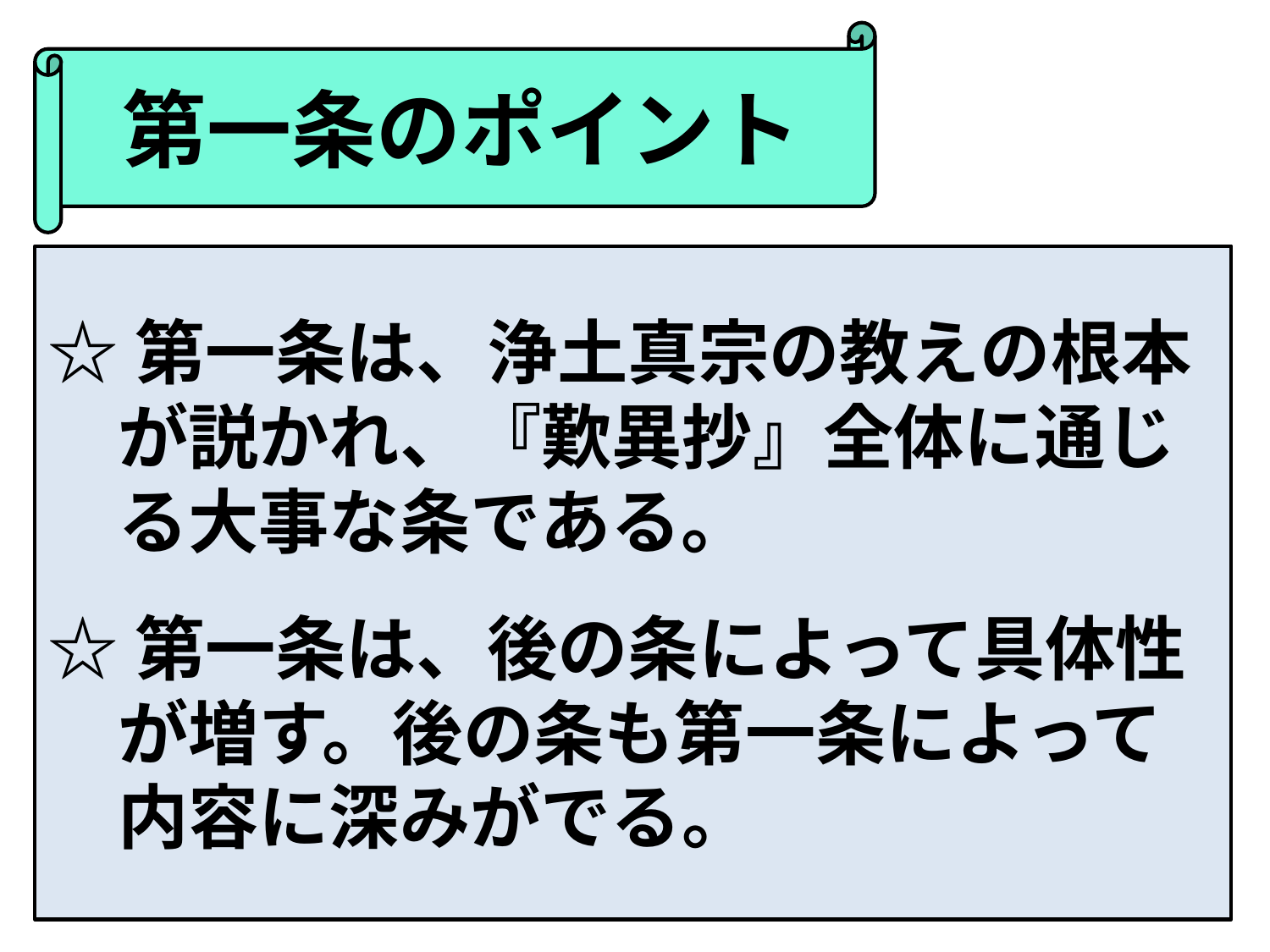

第一条のポイント
☆第一条は、浄土真宗の教えの根本
　が説かれ、『歎異抄』全体に通じ
　る大事な条である。

☆第一条は、後の条によって具体性
　が増す。後の条も第一条によって
　内容に深みがでる。